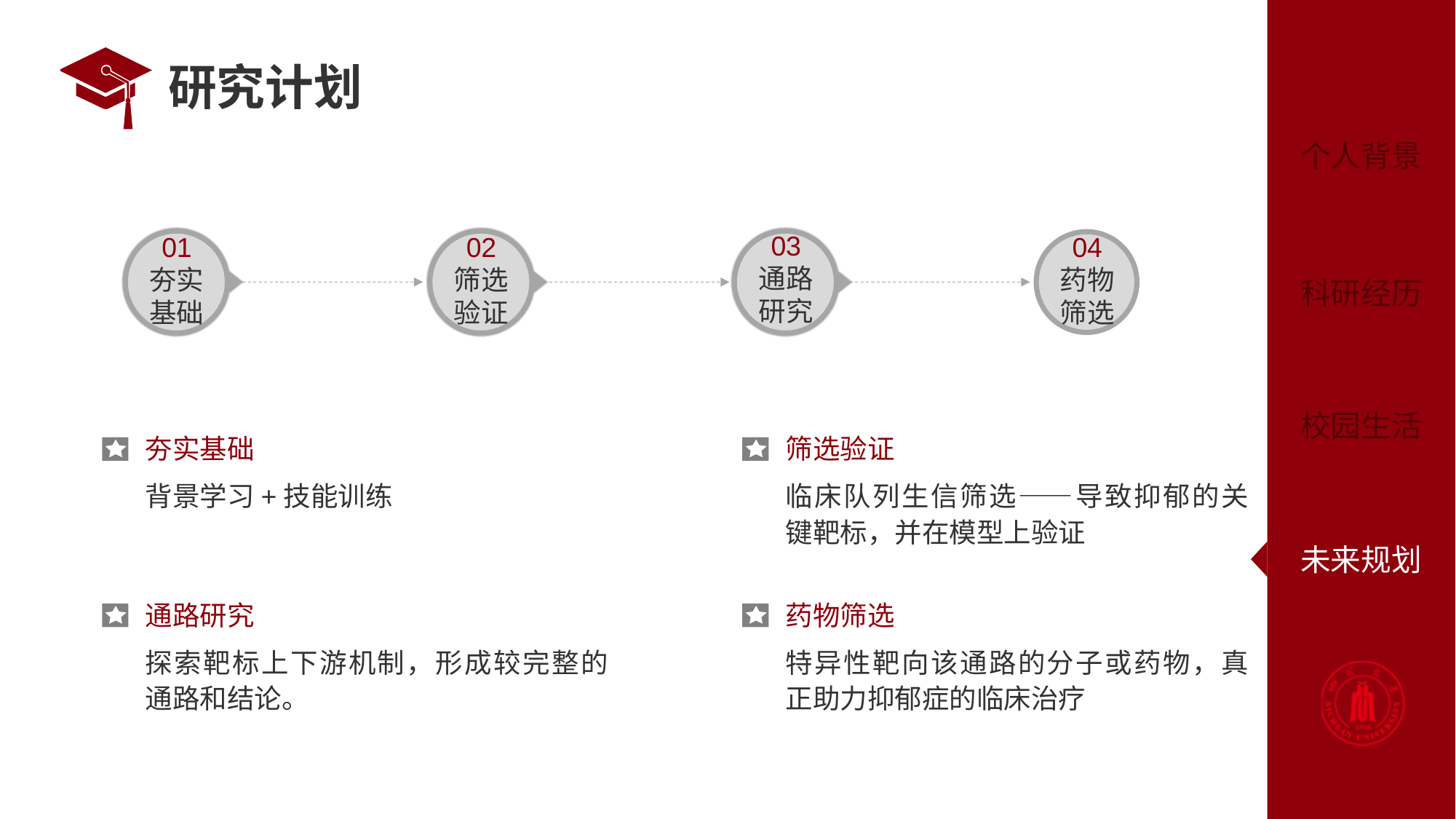

# 研究计划
03
通路研究
02
筛选验证
04
药物筛选
01
夯实基础

夯实基础
筛选验证

背景学习+技能训练
临床队列生信筛选——导致抑郁的关键靶标，并在模型上验证
通路研究
药物筛选

探索靶标上下游机制，形成较完整的通路和结论。
特异性靶向该通路的分子或药物，真正助力抑郁症的临床治疗